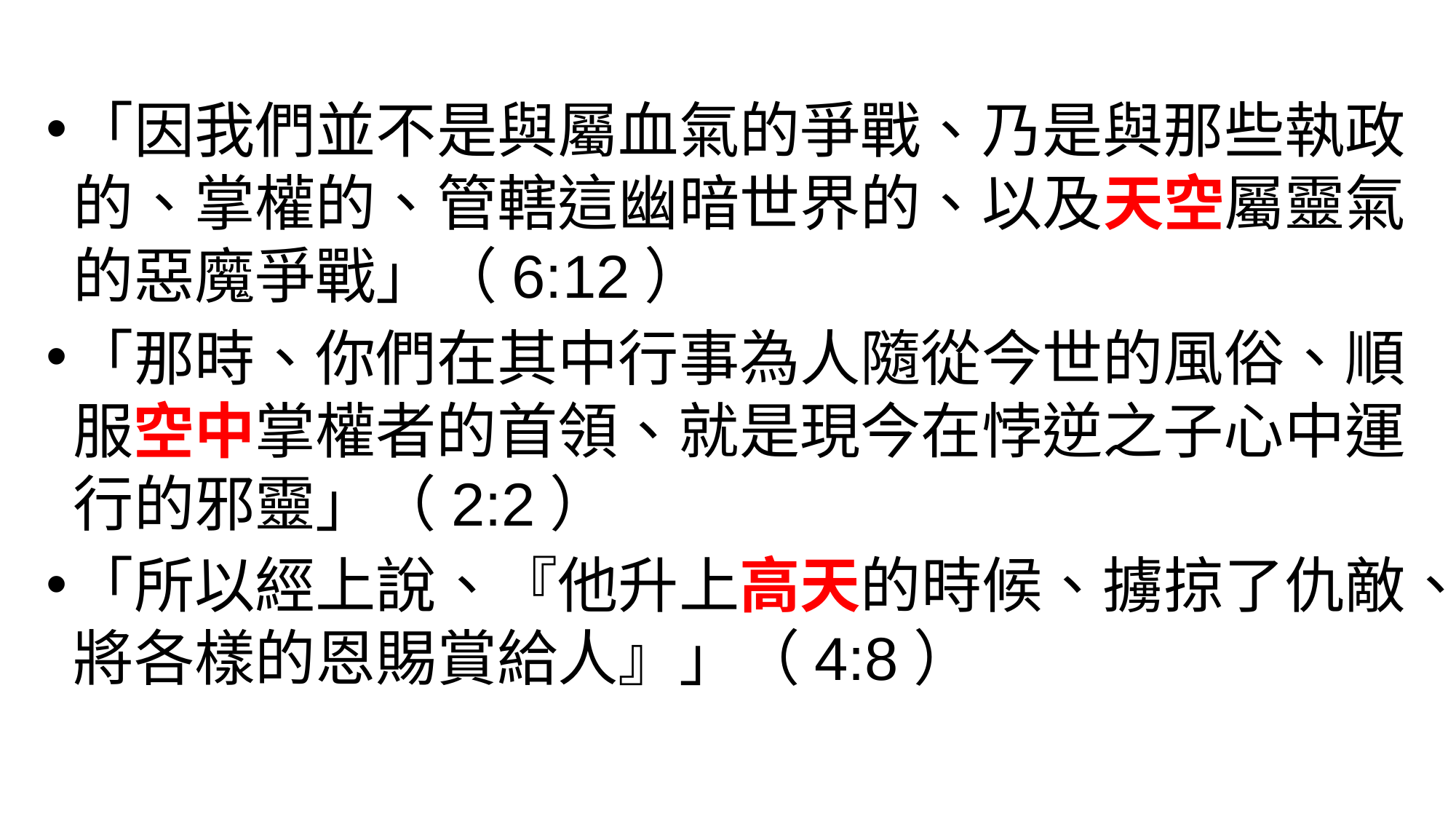

# 第一章
「因我們並不是與屬血氣的爭戰、乃是與那些執政的、掌權的、管轄這幽暗世界的、以及天空屬靈氣的惡魔爭戰」（6:12）
「那時、你們在其中行事為人隨從今世的風俗、順服空中掌權者的首領、就是現今在悖逆之子心中運行的邪靈」（2:2）
「所以經上說、『他升上高天的時候、擄掠了仇敵、將各樣的恩賜賞給人』」（4:8）